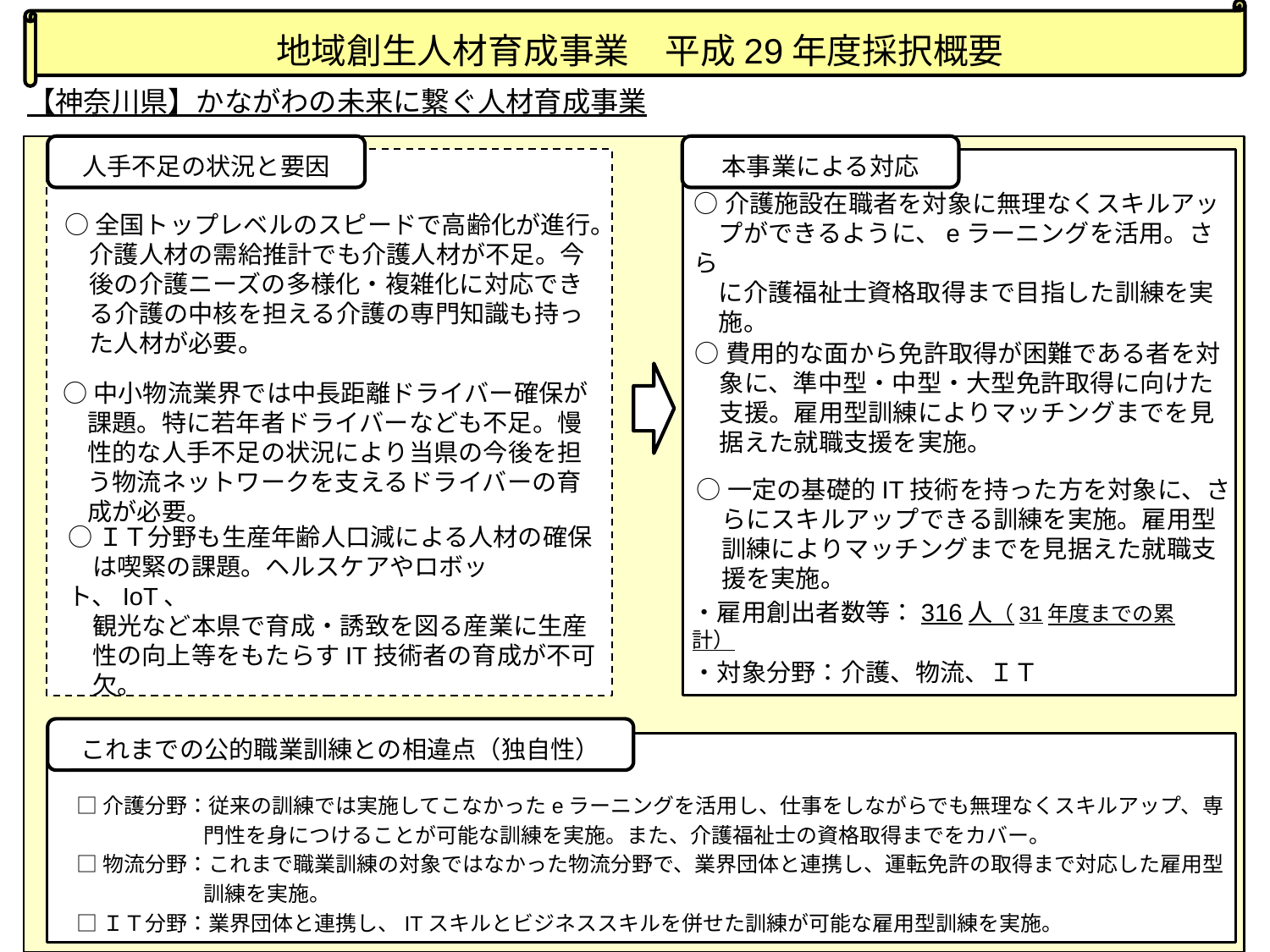

# 地域創生人材育成事業　平成29年度採択概要
 【神奈川県】かながわの未来に繋ぐ人材育成事業

人手不足の状況と要因
本事業による対応

○全国トップレベルのスピードで高齢化が進行。
　介護人材の需給推計でも介護人材が不足。今
　後の介護ニーズの多様化・複雑化に対応でき
　る介護の中核を担える介護の専門知識も持っ
　た人材が必要。
○介護施設在職者を対象に無理なくスキルアッ
　プができるように、eラーニングを活用。さら
　に介護福祉士資格取得まで目指した訓練を実
　施。

○費用的な面から免許取得が困難である者を対
　象に、準中型・中型・大型免許取得に向けた
　支援。雇用型訓練によりマッチングまでを見
　据えた就職支援を実施。

○中小物流業界では中長距離ドライバー確保が
　課題。特に若年者ドライバーなども不足。慢
　性的な人手不足の状況により当県の今後を担
　う物流ネットワークを支えるドライバーの育
　成が必要。
○一定の基礎的IT技術を持った方を対象に、さ
　らにスキルアップできる訓練を実施。雇用型
　訓練によりマッチングまでを見据えた就職支
　援を実施。
○ＩＴ分野も生産年齢人口減による人材の確保
　は喫緊の課題。ヘルスケアやロボット、IoT、
　観光など本県で育成・誘致を図る産業に生産
　性の向上等をもたらすIT技術者の育成が不可
　欠。
・雇用創出者数等：316人（31年度までの累計）
・対象分野：介護、物流、ＩＴ
これまでの公的職業訓練との相違点（独自性）

□介護分野：従来の訓練では実施してこなかったeラーニングを活用し、仕事をしながらでも無理なくスキルアップ、専
　　　　　　門性を身につけることが可能な訓練を実施。また、介護福祉士の資格取得までをカバー。
□物流分野：これまで職業訓練の対象ではなかった物流分野で、業界団体と連携し、運転免許の取得まで対応した雇用型
　　　　　　訓練を実施。
□ＩＴ分野：業界団体と連携し、ITスキルとビジネススキルを併せた訓練が可能な雇用型訓練を実施。